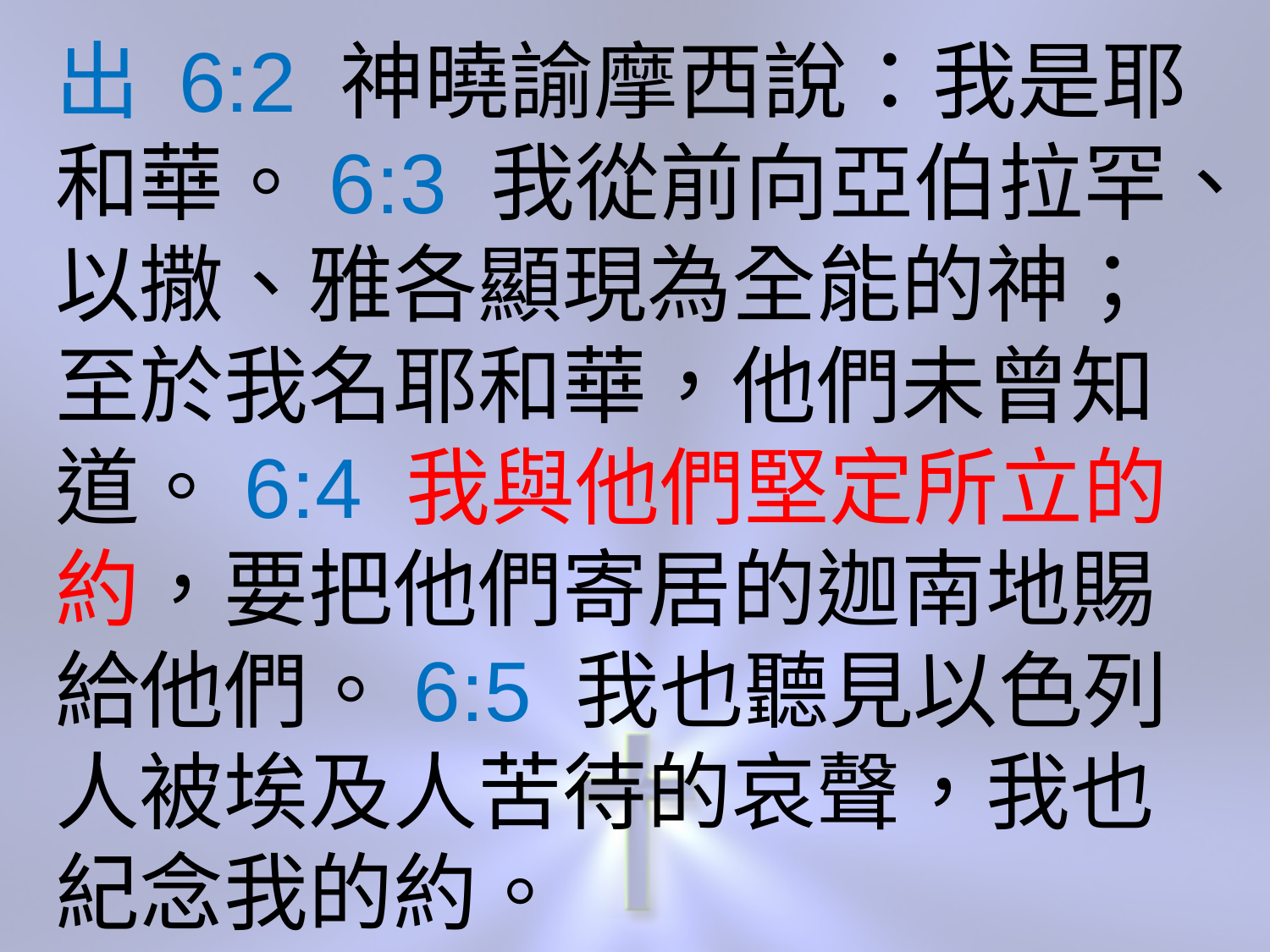

出 6:2 神曉諭摩西說：我是耶和華。6:3 我從前向亞伯拉罕、以撒、雅各顯現為全能的神；至於我名耶和華，他們未曾知道。6:4 我與他們堅定所立的約，要把他們寄居的迦南地賜給他們。6:5 我也聽見以色列人被埃及人苦待的哀聲，我也紀念我的約。